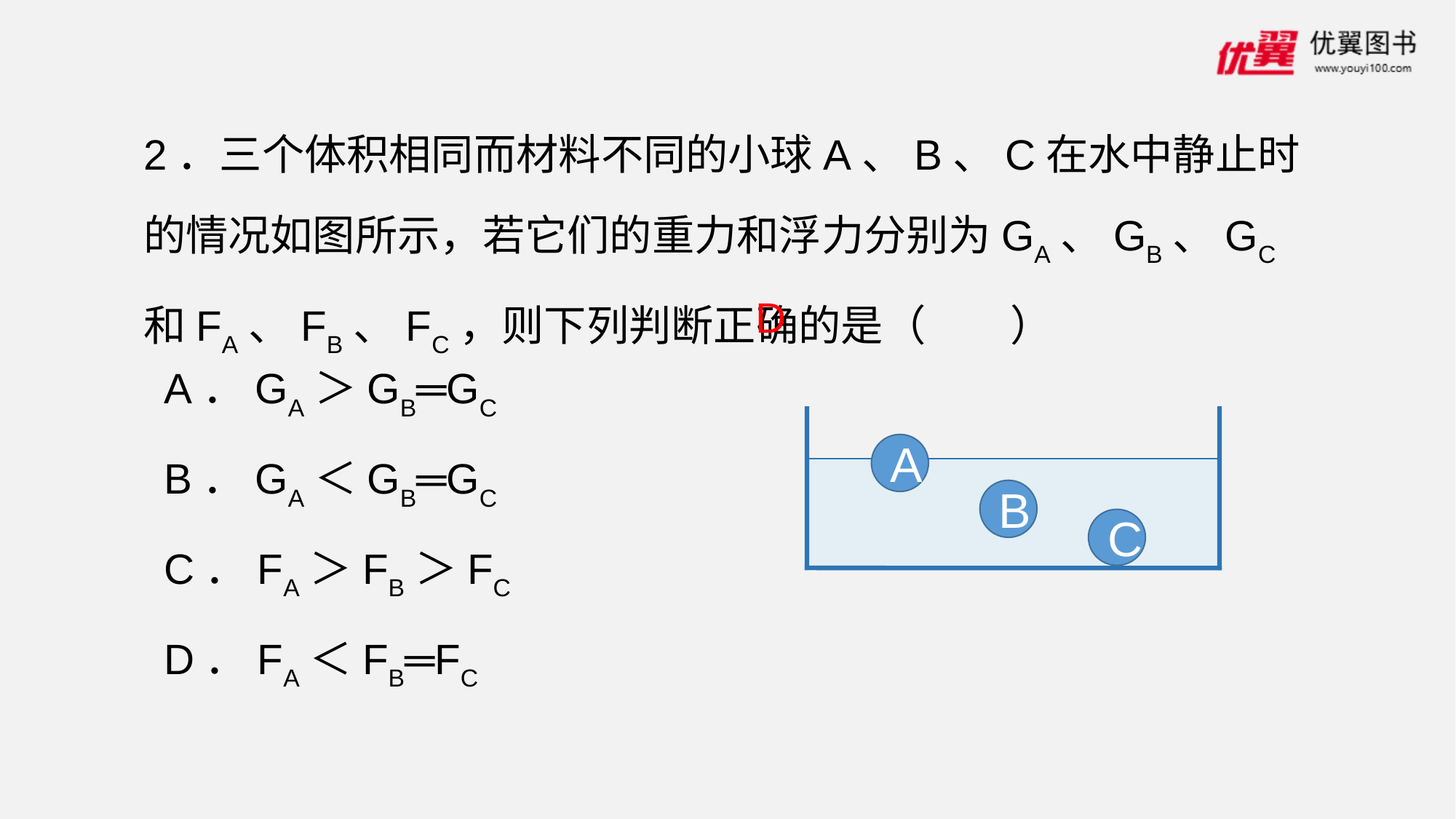

2．三个体积相同而材料不同的小球A、B、C在水中静止时的情况如图所示，若它们的重力和浮力分别为GA、GB、GC和FA、FB、FC，则下列判断正确的是（　　）

D
A．GA＞GB═GC
B．GA＜GB═GC
C．FA＞FB＞FC
D．FA＜FB═FC

A
B
C